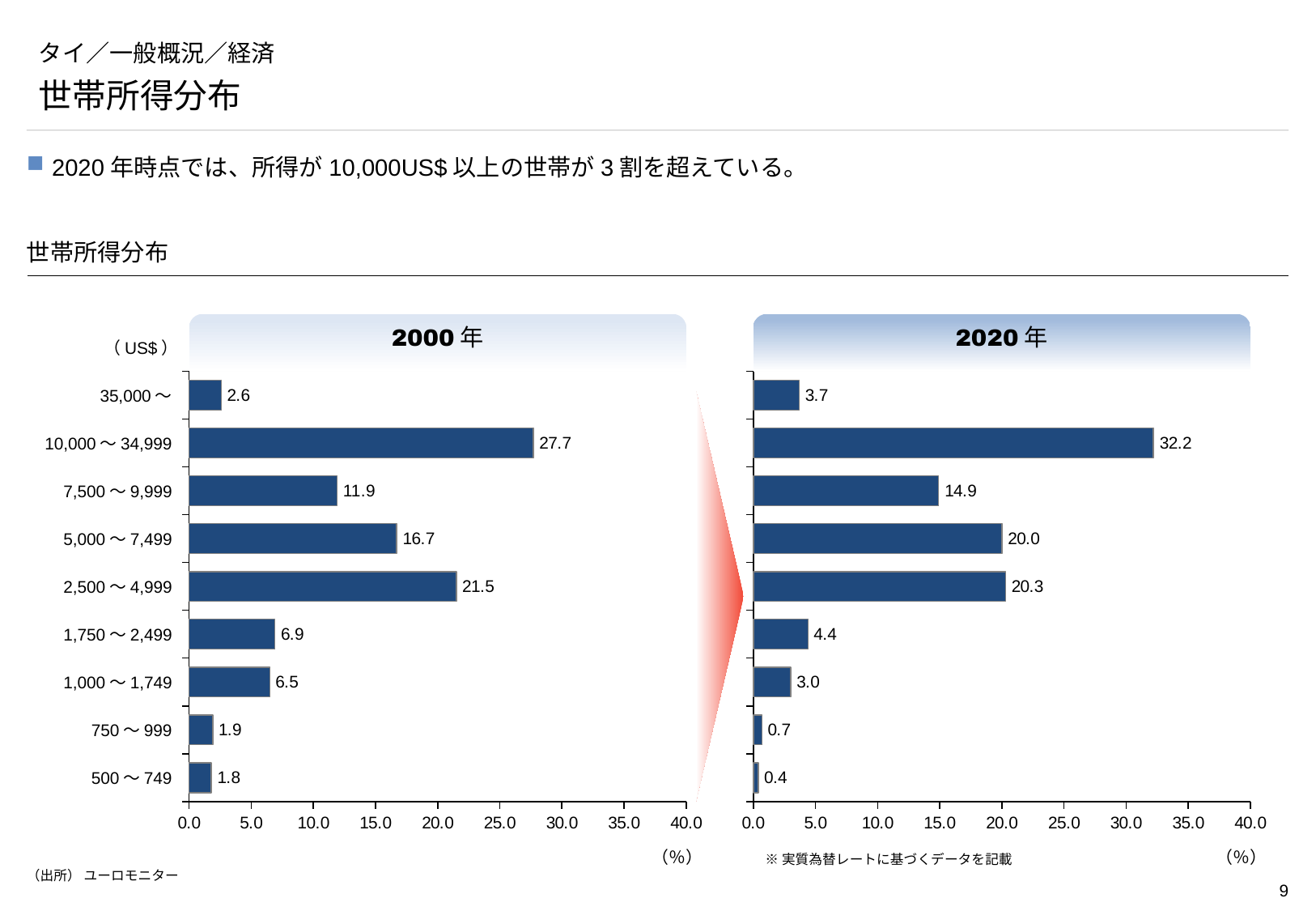

# タイ／一般概況／経済
世帯所得分布
2020年時点では、所得が10,000US$以上の世帯が3割を超えている。
世帯所得分布
2000年
2020年
（US$）

### Chart

| Category |  |
|---|---|

### Chart

| Category |  |
|---|---|
35,000～
10,000～34,999
7,500～9,999
5,000～7,499

2,500～4,999
1,750～2,499
1,000～1,749
750～999
500～749
（％）
（％）
※実質為替レートに基づくデータを記載
（出所） ユーロモニター